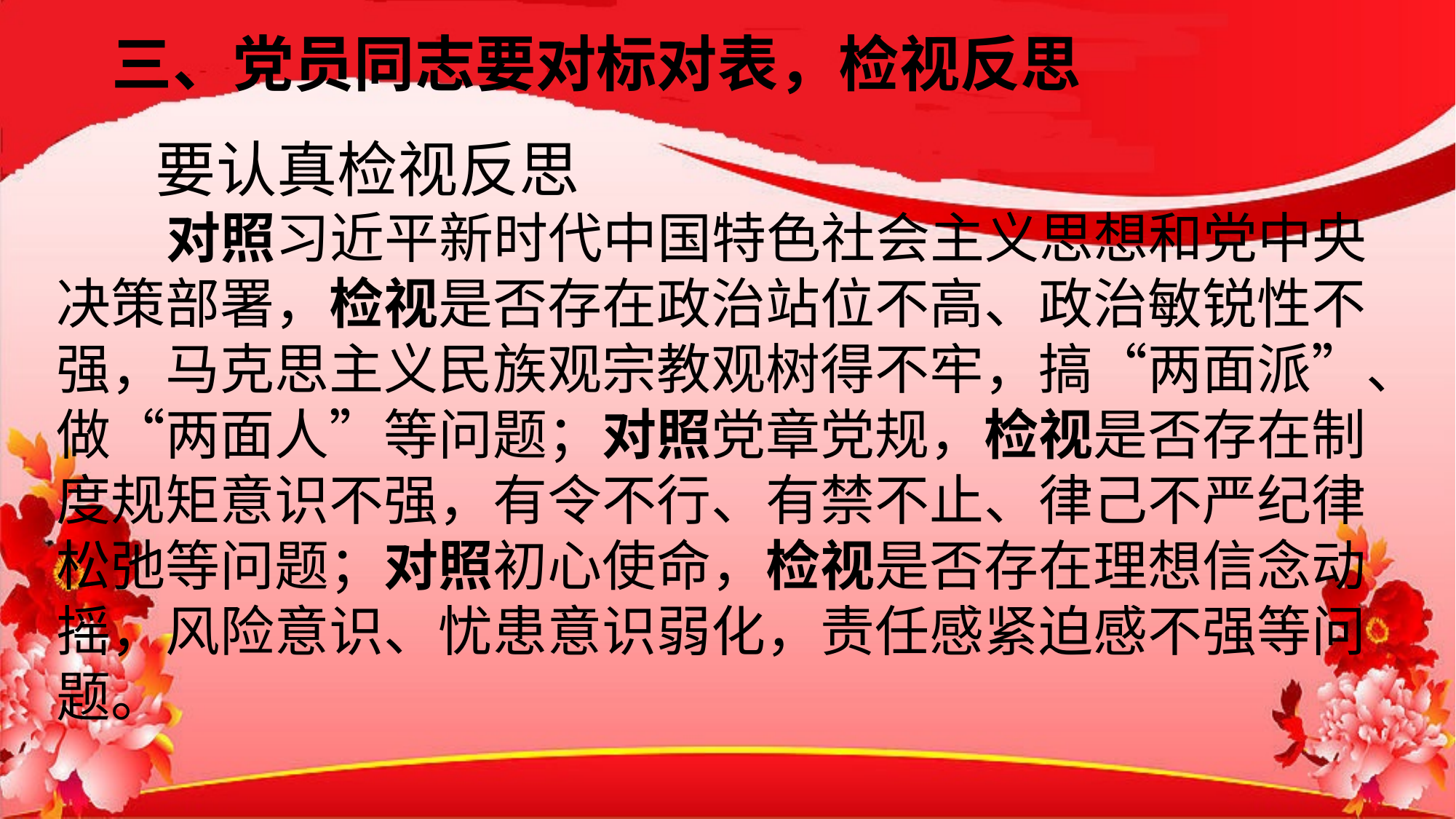

三、党员同志要对标对表，检视反思

       要认真检视反思
        对照习近平新时代中国特色社会主义思想和党中央决策部署，检视是否存在政治站位不高、政治敏锐性不强，马克思主义民族观宗教观树得不牢，搞“两面派”、做“两面人”等问题；对照党章党规，检视是否存在制度规矩意识不强，有令不行、有禁不止、律己不严纪律松弛等问题；对照初心使命，检视是否存在理想信念动摇，风险意识、忧患意识弱化，责任感紧迫感不强等问题。